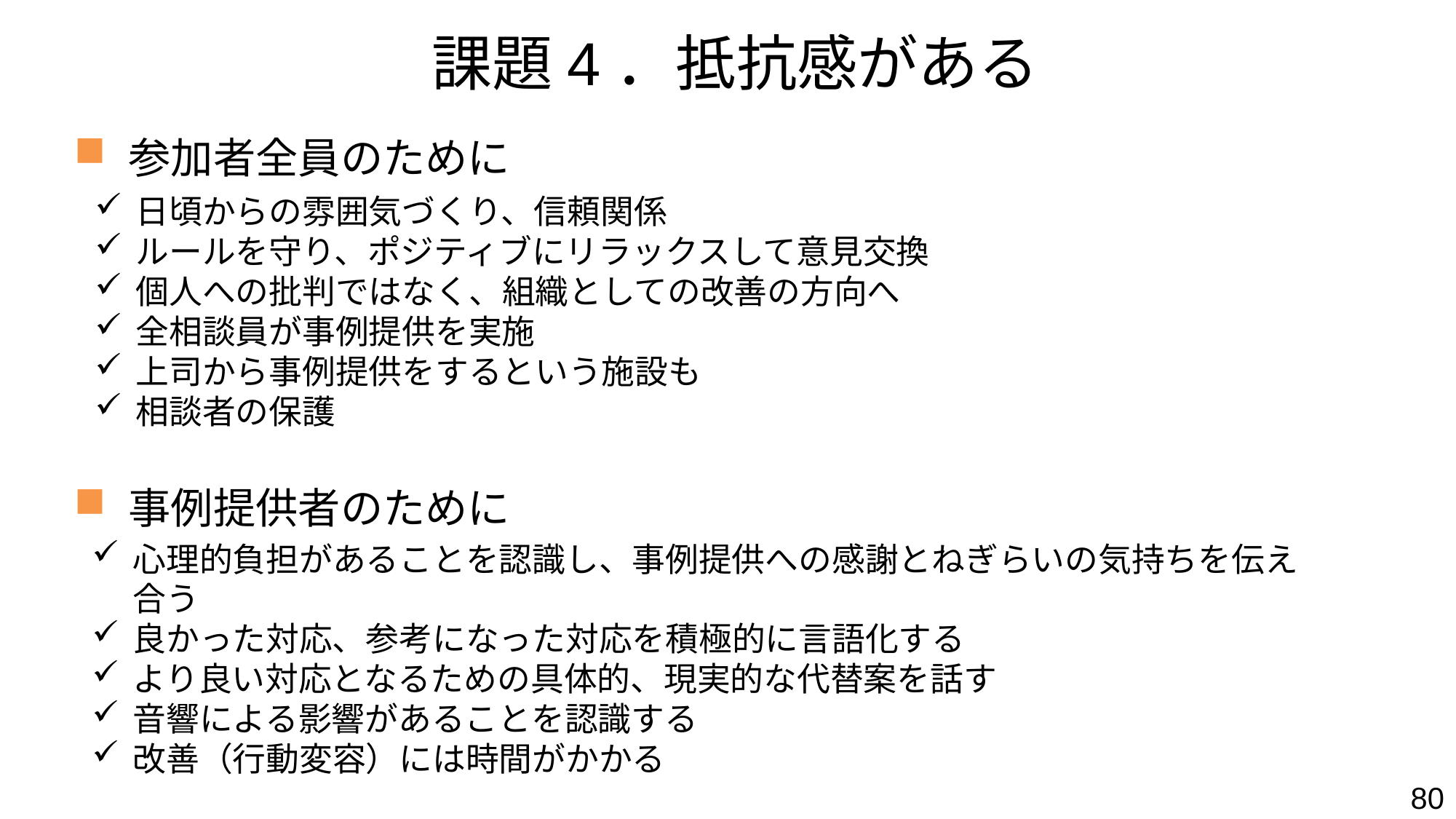

# 課題4．抵抗感がある
参加者全員のために
日頃からの雰囲気づくり、信頼関係
ルールを守り、ポジティブにリラックスして意見交換
個人への批判ではなく、組織としての改善の方向へ
全相談員が事例提供を実施
上司から事例提供をするという施設も
相談者の保護
事例提供者のために
心理的負担があることを認識し、事例提供への感謝とねぎらいの気持ちを伝え合う
良かった対応、参考になった対応を積極的に言語化する
より良い対応となるための具体的、現実的な代替案を話す
音響による影響があることを認識する
改善（行動変容）には時間がかかる
80